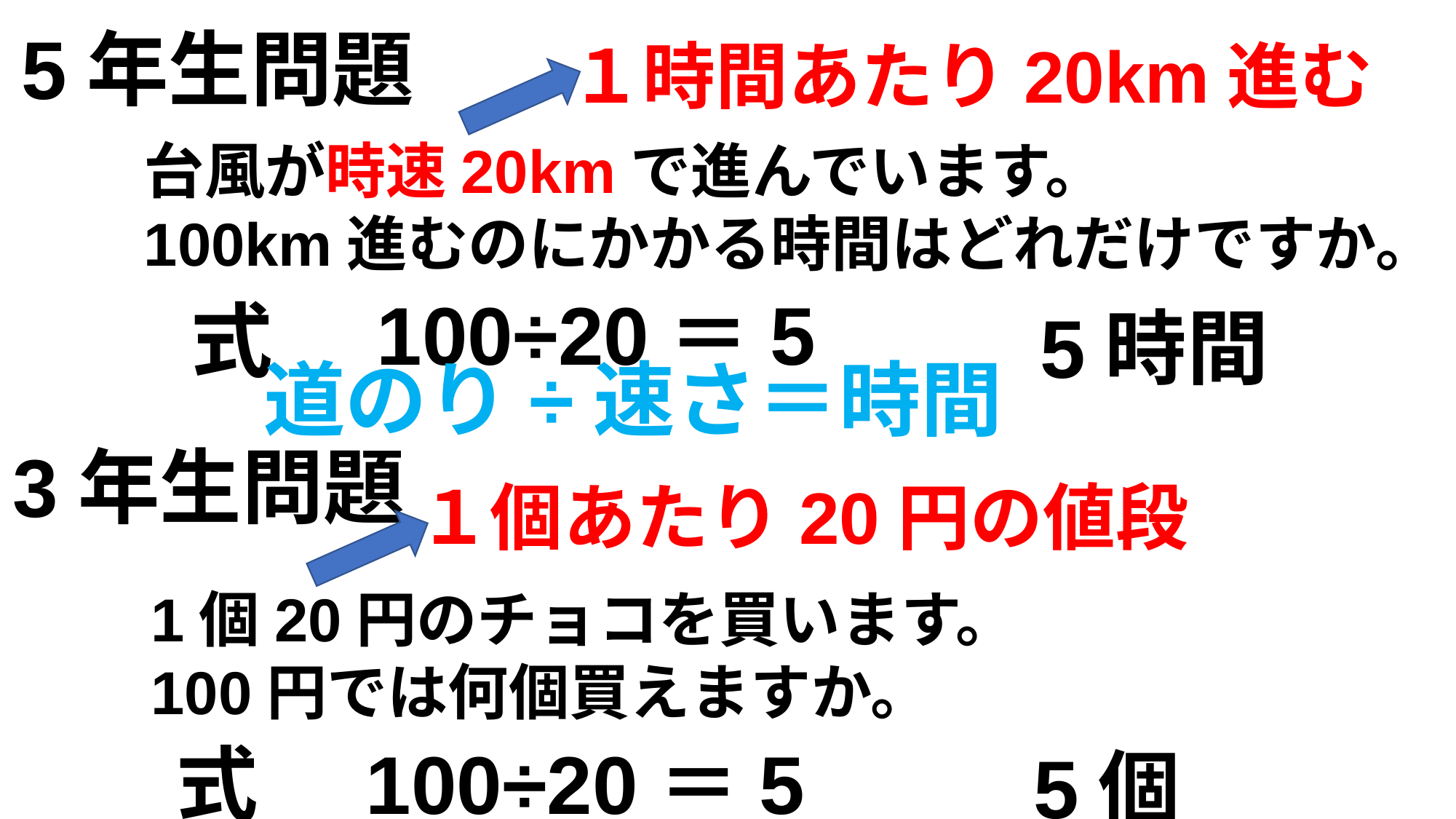

5年生問題
１時間あたり20km進む

台風が時速20kmで進んでいます。
100km進むのにかかる時間はどれだけですか。
100÷20＝5
式
5時間
道のり÷速さ＝時間
3年生問題
１個あたり20円の値段

1個20円のチョコを買います。
100円では何個買えますか。
式
100÷20＝5
5個